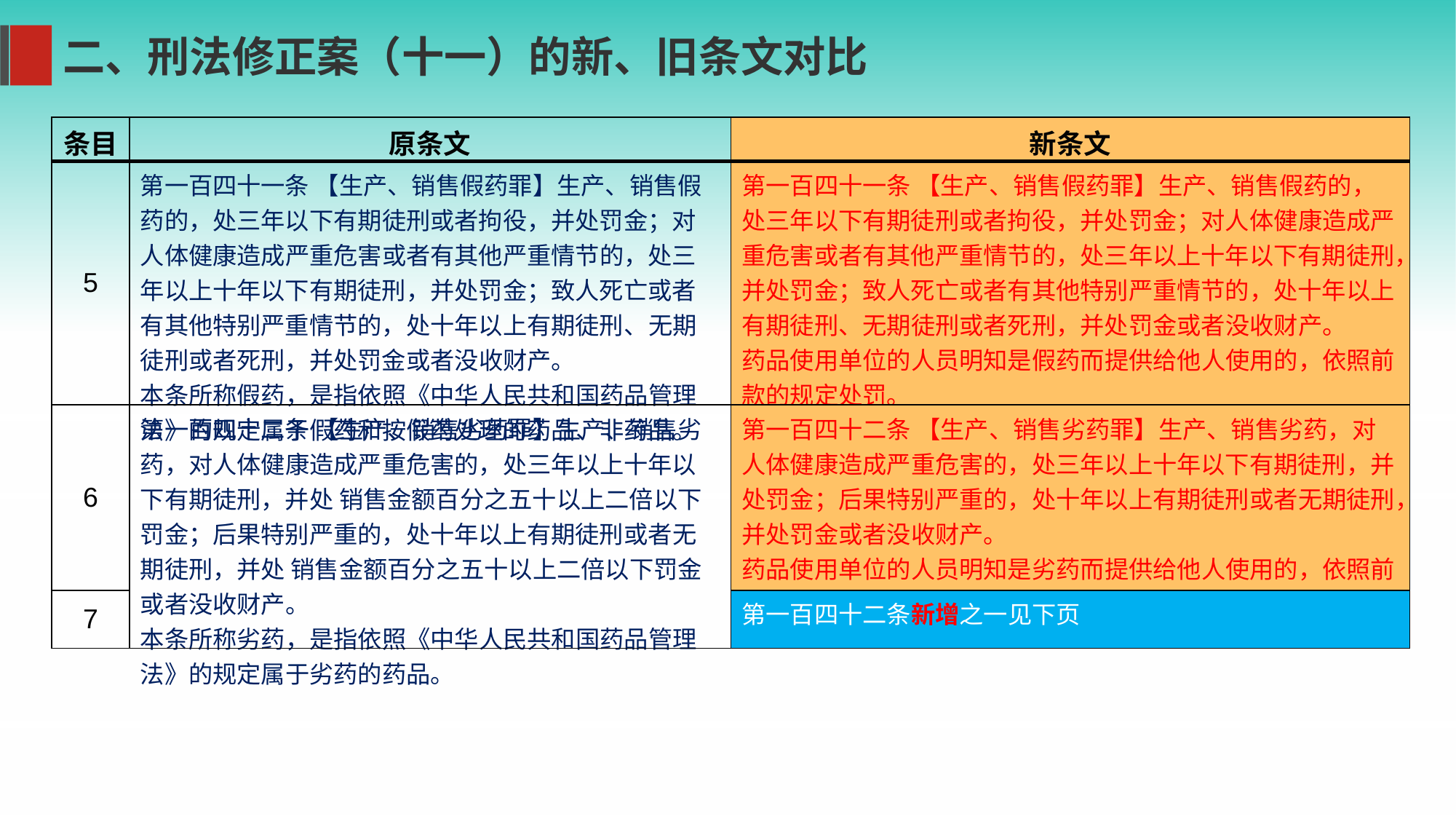

二、刑法修正案（十一）的新、旧条文对比

| 条目 | 原条文 | 新条文 |
| --- | --- | --- |
| 5 | 第一百四十一条 【生产、销售假药罪】生产、销售假药的，处三年以下有期徒刑或者拘役，并处罚金；对人体健康造成严重危害或者有其他严重情节的，处三年以上十年以下有期徒刑，并处罚金；致人死亡或者有其他特别严重情节的，处十年以上有期徒刑、无期徒刑或者死刑，并处罚金或者没收财产。 本条所称假药，是指依照《中华人民共和国药品管理法》的规定属于假药和按假药处理的药品、非药品。 | 第一百四十一条 【生产、销售假药罪】生产、销售假药的，处三年以下有期徒刑或者拘役，并处罚金；对人体健康造成严重危害或者有其他严重情节的，处三年以上十年以下有期徒刑，并处罚金；致人死亡或者有其他特别严重情节的，处十年以上有期徒刑、无期徒刑或者死刑，并处罚金或者没收财产。 药品使用单位的人员明知是假药而提供给他人使用的，依照前款的规定处罚。 |
| 6 | 第一百四十二条 【生产、销售劣药罪】生产、销售劣药，对人体健康造成严重危害的，处三年以上十年以下有期徒刑，并处 销售金额百分之五十以上二倍以下罚金；后果特别严重的，处十年以上有期徒刑或者无期徒刑，并处 销售金额百分之五十以上二倍以下罚金或者没收财产。 本条所称劣药，是指依照《中华人民共和国药品管理法》的规定属于劣药的药品。 | 第一百四十二条 【生产、销售劣药罪】生产、销售劣药，对人体健康造成严重危害的，处三年以上十年以下有期徒刑，并处罚金；后果特别严重的，处十年以上有期徒刑或者无期徒刑，并处罚金或者没收财产。 药品使用单位的人员明知是劣药而提供给他人使用的，依照前款的规定处罚。 |
| 7 |  | 第一百四十二条新增之一见下页 |